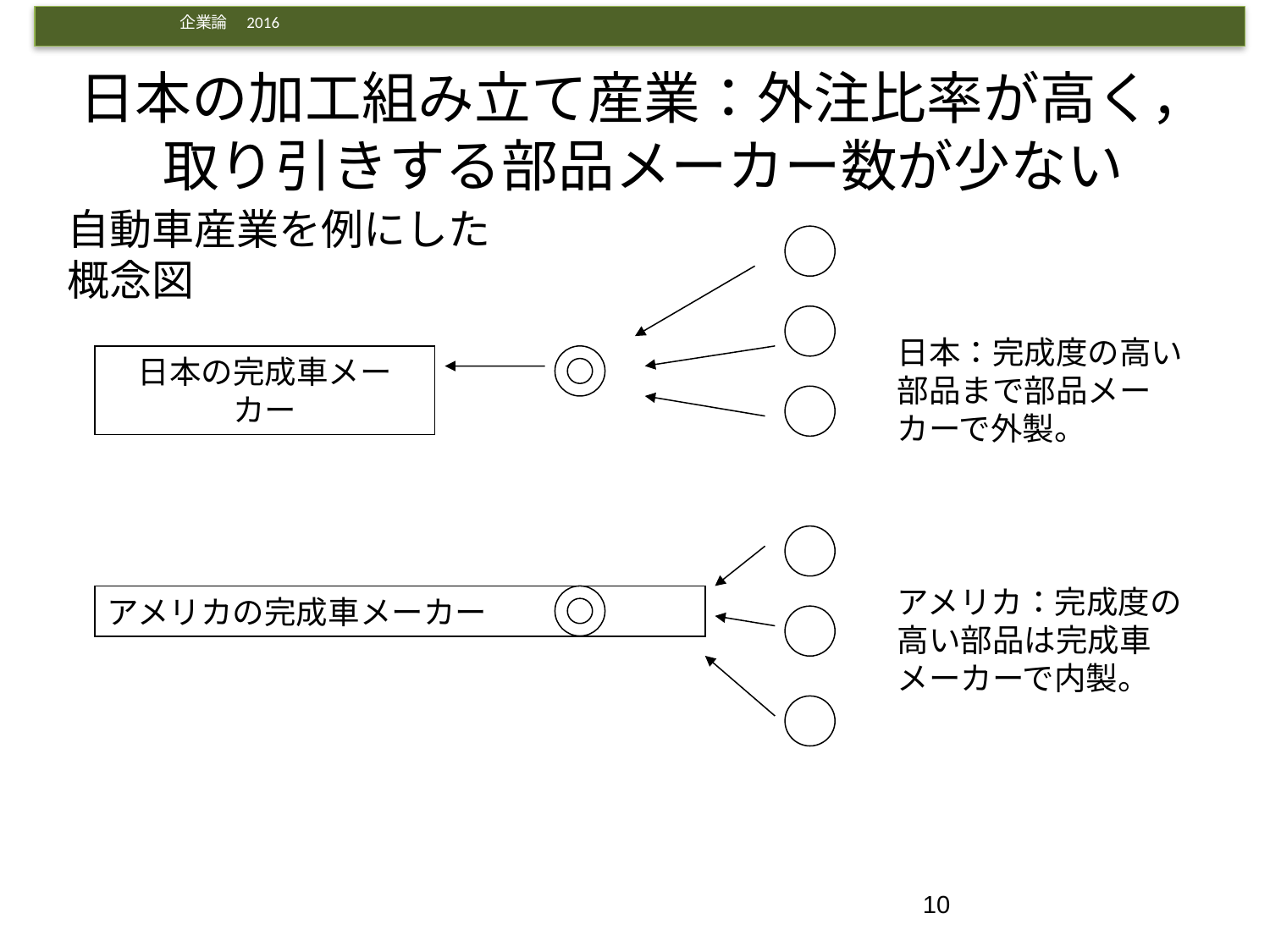

# 日本の加工組み立て産業：外注比率が高く，取り引きする部品メーカー数が少ない
自動車産業を例にした概念図

日本：完成度の高い部品まで部品メーカーで外製。
日本の完成車メーカー

アメリカ：完成度の高い部品は完成車メーカーで内製。
アメリカの完成車メーカー

10